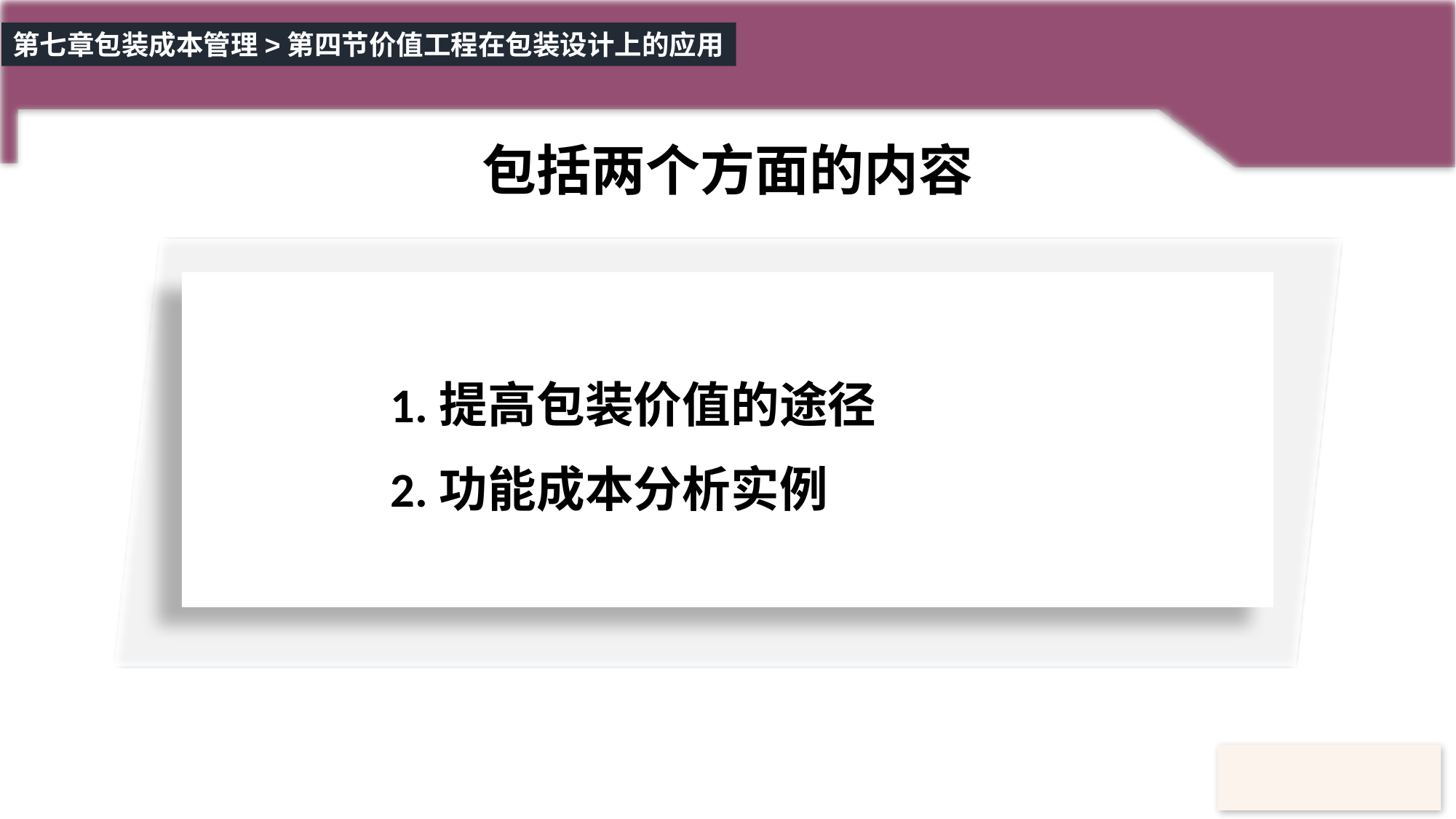

第七章包装成本管理>第四节价值工程在包装设计上的应用
# 包括两个方面的内容
1.提高包装价值的途径
2.功能成本分析实例